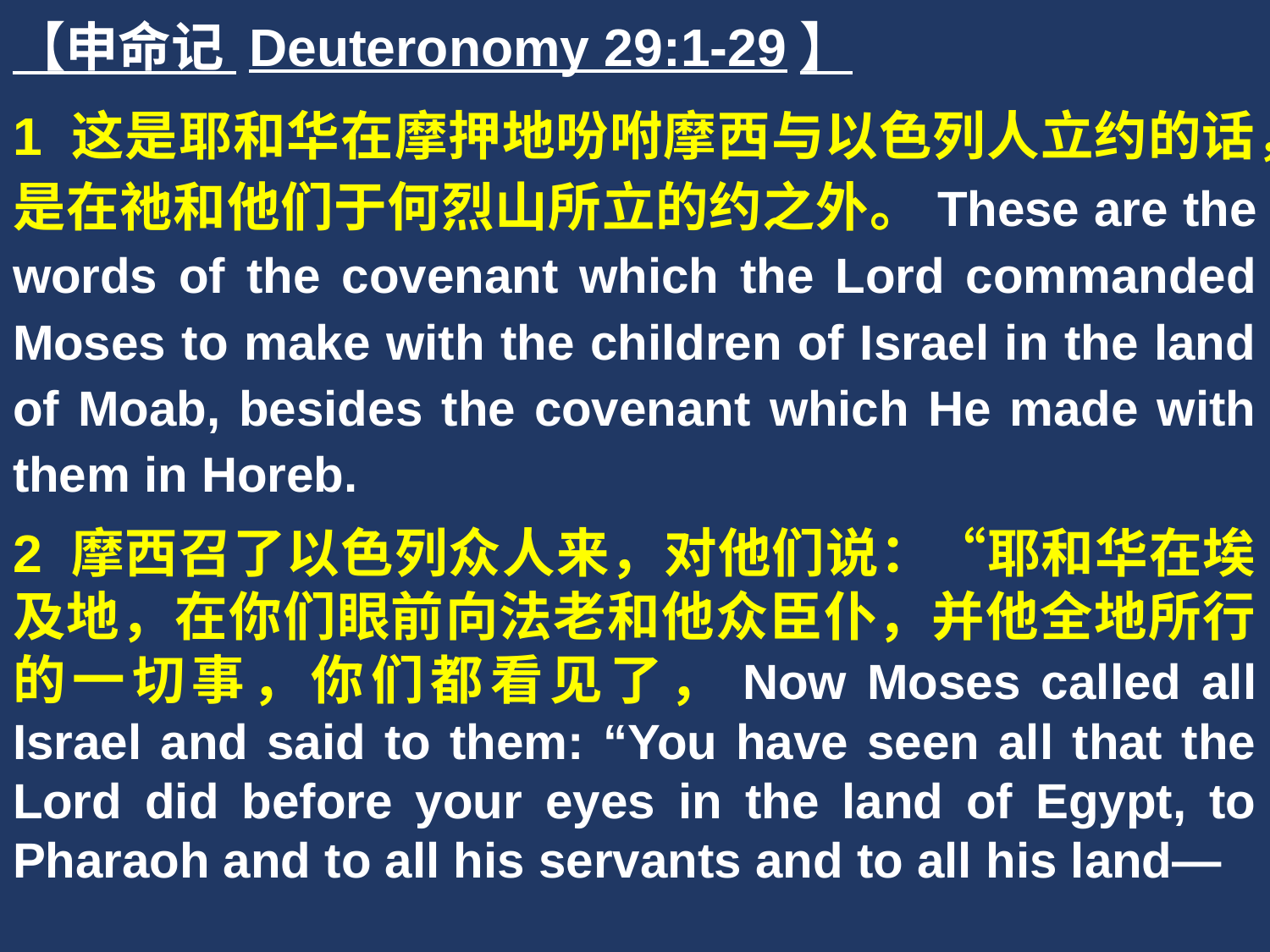

【申命记 Deuteronomy 29:1-29】
1 这是耶和华在摩押地吩咐摩西与以色列人立约的话，是在祂和他们于何烈山所立的约之外。These are the words of the covenant which the Lord commanded Moses to make with the children of Israel in the land of Moab, besides the covenant which He made with them in Horeb.
2 摩西召了以色列众人来，对他们说：“耶和华在埃及地，在你们眼前向法老和他众臣仆，并他全地所行的一切事，你们都看见了，Now Moses called all Israel and said to them: “You have seen all that the Lord did before your eyes in the land of Egypt, to Pharaoh and to all his servants and to all his land—